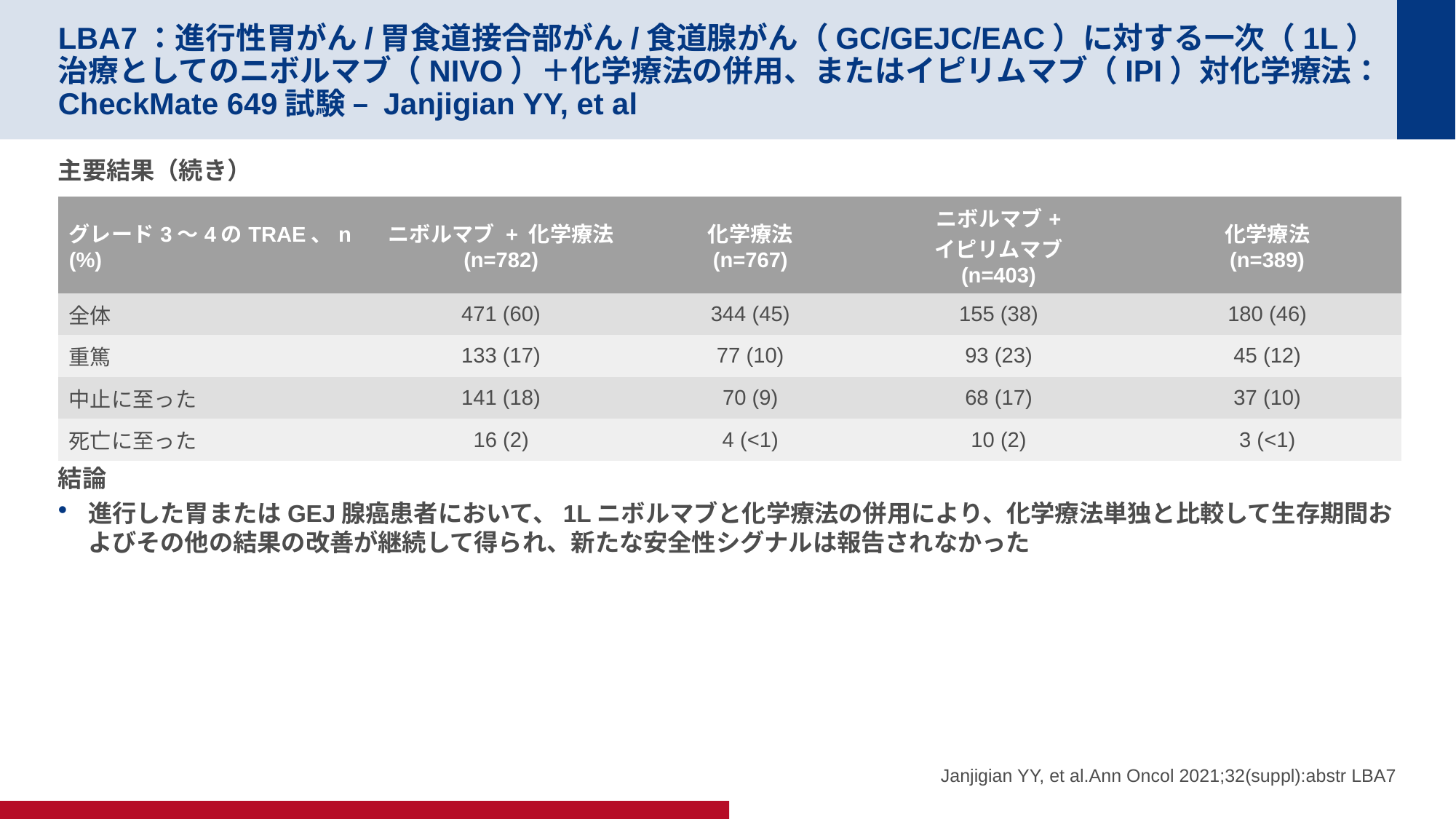

# LBA7：進行性胃がん/胃食道接合部がん/食道腺がん（GC/GEJC/EAC）に対する一次（1L）治療としてのニボルマブ（NIVO）＋化学療法の併用、またはイピリムマブ（IPI）対化学療法：CheckMate 649試験 – Janjigian YY, et al
主要結果（続き）
結論
進行した胃またはGEJ腺癌患者において、1Lニボルマブと化学療法の併用により、化学療法単独と比較して生存期間およびその他の結果の改善が継続して得られ、新たな安全性シグナルは報告されなかった
| グレード3〜4のTRAE、n (%) | ニボルマブ + 化学療法 (n=782) | 化学療法 (n=767) | ニボルマブ+ イピリムマブ (n=403) | 化学療法 (n=389) |
| --- | --- | --- | --- | --- |
| 全体 | 471 (60) | 344 (45) | 155 (38) | 180 (46) |
| 重篤 | 133 (17) | 77 (10) | 93 (23) | 45 (12) |
| 中止に至った | 141 (18) | 70 (9) | 68 (17) | 37 (10) |
| 死亡に至った | 16 (2) | 4 (<1) | 10 (2) | 3 (<1) |
Janjigian YY, et al.Ann Oncol 2021;32(suppl):abstr LBA7